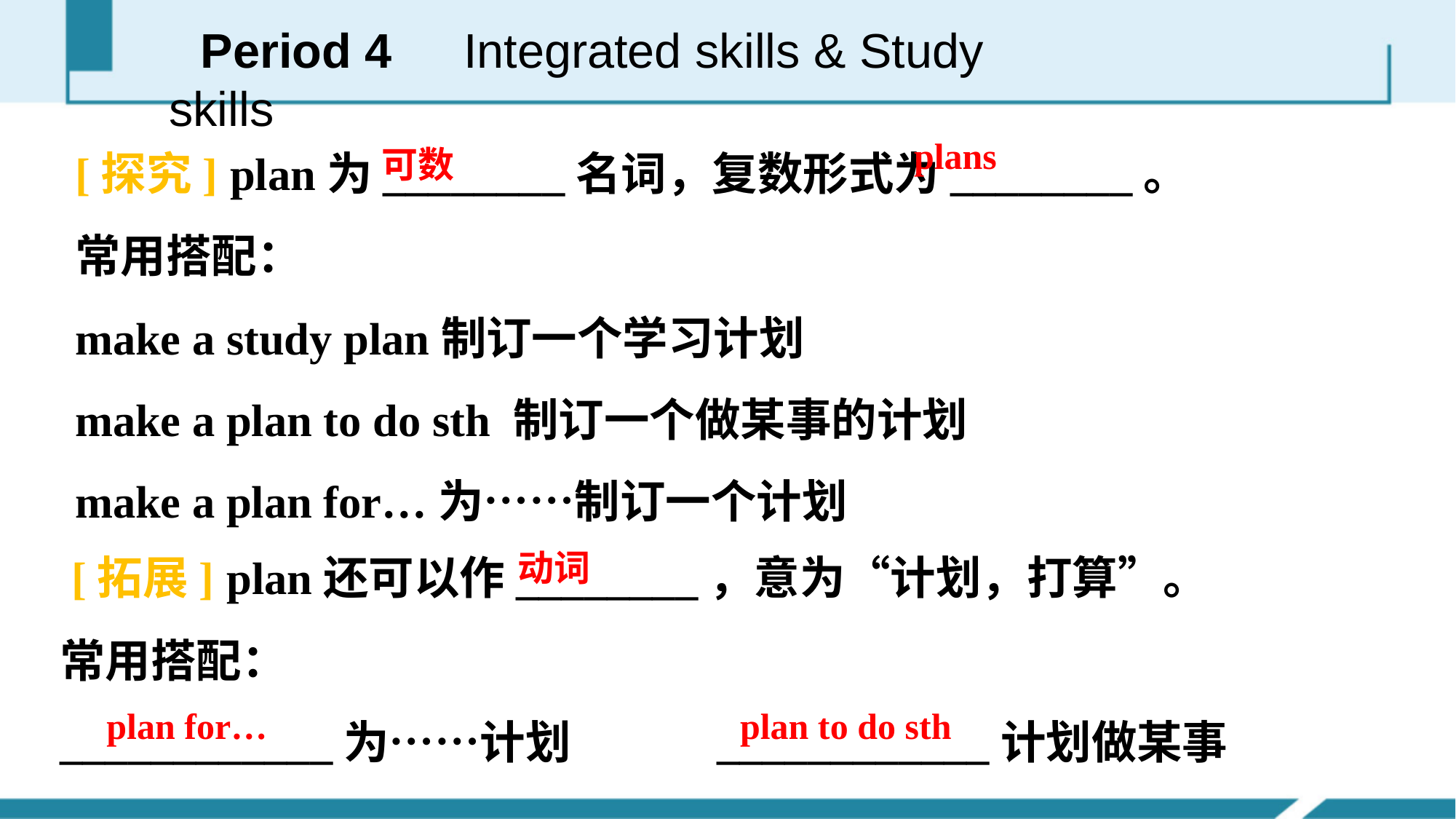

Period 4　Integrated skills & Study skills
[探究] plan为________名词，复数形式为________。
常用搭配：
make a study plan制订一个学习计划
make a plan to do sth 制订一个做某事的计划
make a plan for…为……制订一个计划
plans
可数
 [拓展] plan还可以作________，意为“计划，打算”。
常用搭配：
____________为……计划             ____________计划做某事
动词
plan for…
plan to do sth